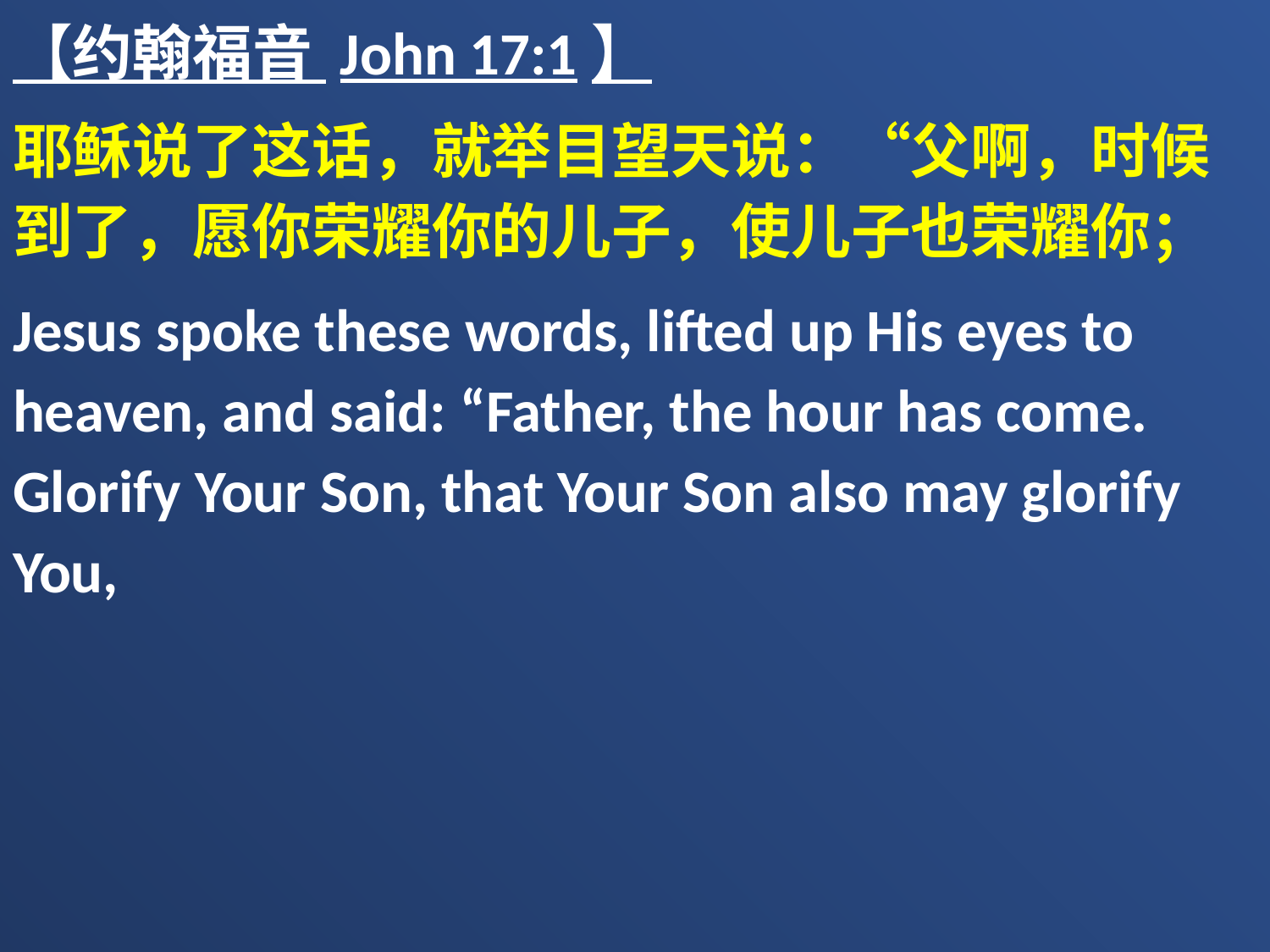

【约翰福音 John 17:1】
耶稣说了这话，就举目望天说：“父啊，时候到了，愿你荣耀你的儿子，使儿子也荣耀你；
Jesus spoke these words, lifted up His eyes to heaven, and said: “Father, the hour has come. Glorify Your Son, that Your Son also may glorify You,